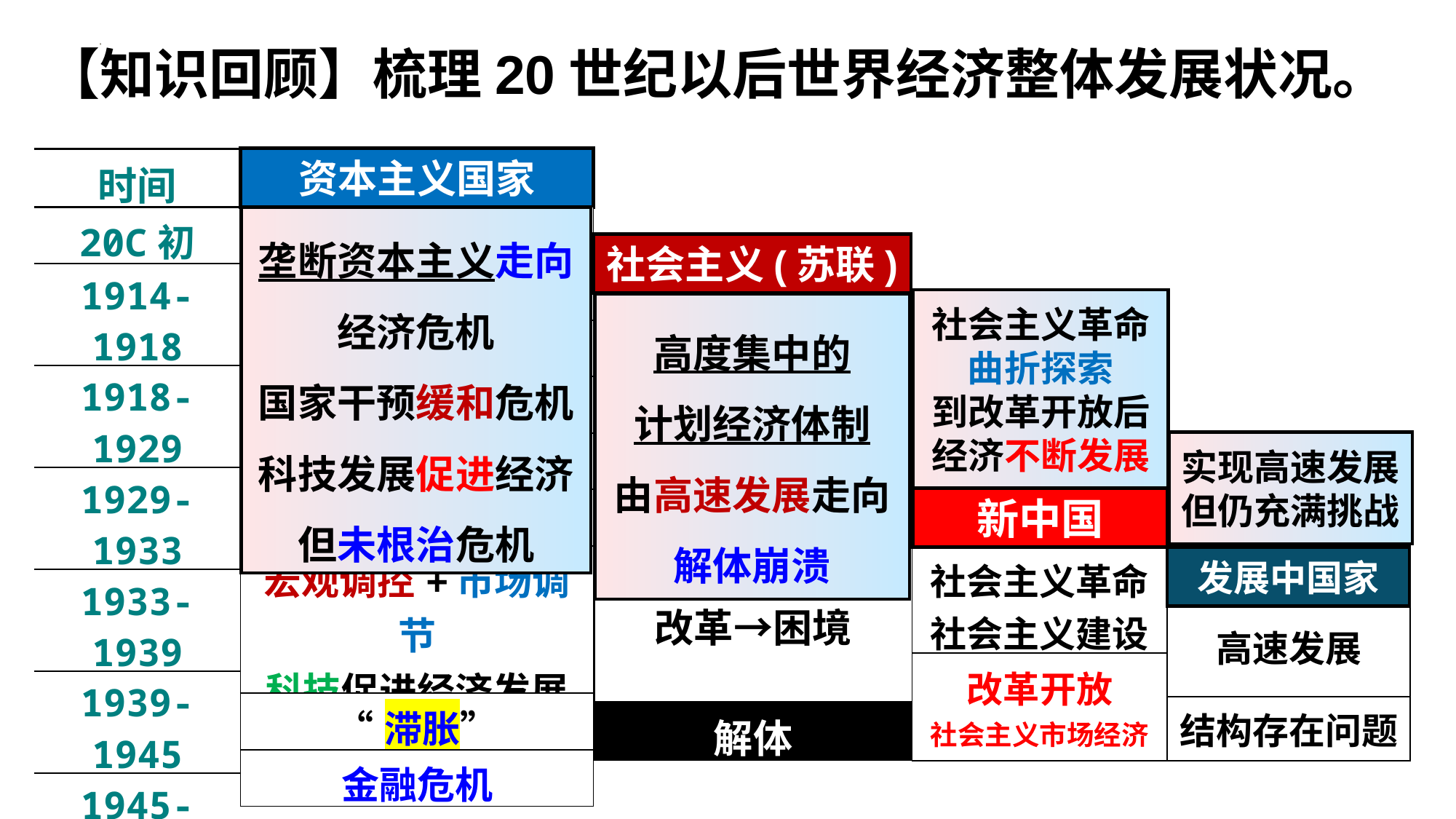

【知识回顾】梳理20世纪以后世界经济整体发展状况。
资本主义国家
| 时间 |
| --- |
| 20C初 |
| 1914-1918 |
| 1918-1929 |
| 1929-1933 |
| 1933-1939 |
| 1939-1945 |
| 1945-20C70s |
| 20C70s后 |
| 20C90s |
垄断资本主义走向经济危机
国家干预缓和危机
科技发展促进经济
但未根治危机
| 垄断资本主义发展 |
| --- |
| (一战)破坏 |
| 资本主义有所发展 |
| 经济危机 |
| 罗斯福新政 |
| (二战)破坏 |
| 宏观调控+市场调节 科技促进经济发展 |
| “滞胀” |
| 金融危机 |
社会主义(苏联)
社会主义革命
曲折探索
到改革开放后经济不断发展
| 战时共产主义政策 新经济政策 |
| --- |
| 斯大林模式 (二战)破坏 |
| 改革→困境 |
| 解体 |
高度集中的
计划经济体制
由高速发展走向解体崩溃
实现高速发展但仍充满挑战
新中国
| 社会主义革命 社会主义建设 |
| --- |
| 改革开放 社会主义市场经济 |
发展中国家
| 高速发展 |
| --- |
| 结构存在问题 |